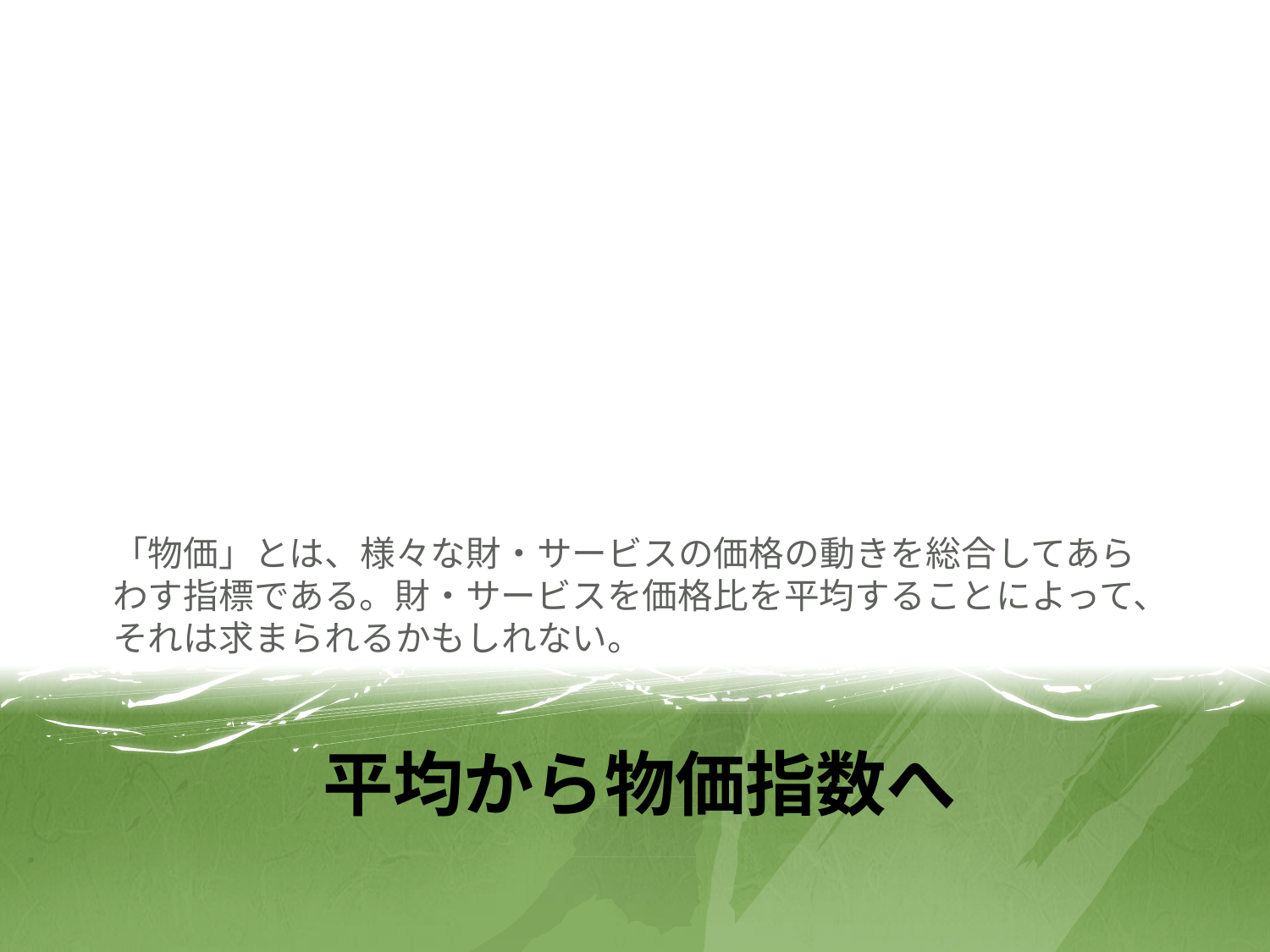

「物価」とは、様々な財・サービスの価格の動きを総合してあらわす指標である。財・サービスを価格比を平均することによって、それは求まられるかもしれない。
# 平均から物価指数へ